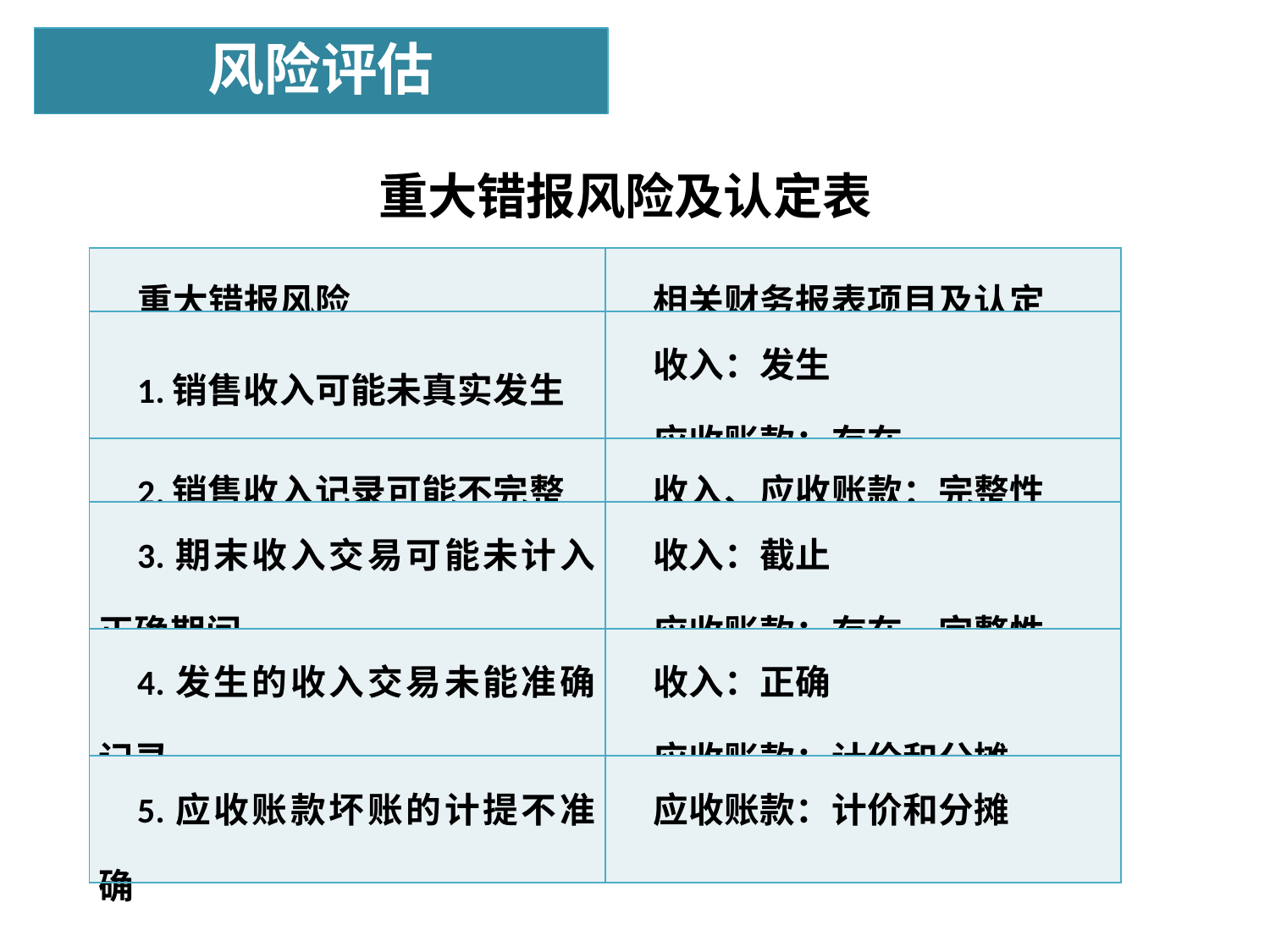

风险评估

重大错报风险及认定表
| 重大错报风险 | 相关财务报表项目及认定 |
| --- | --- |
| 1.销售收入可能未真实发生 | 收入：发生 应收账款：存在 |
| 2.销售收入记录可能不完整 | 收入、应收账款：完整性 |
| 3.期末收入交易可能未计入正确期间 | 收入：截止 应收账款：存在、完整性 |
| 4.发生的收入交易未能准确记录 | 收入：正确 应收账款：计价和分摊 |
| 5.应收账款坏账的计提不准确 | 应收账款：计价和分摊 |